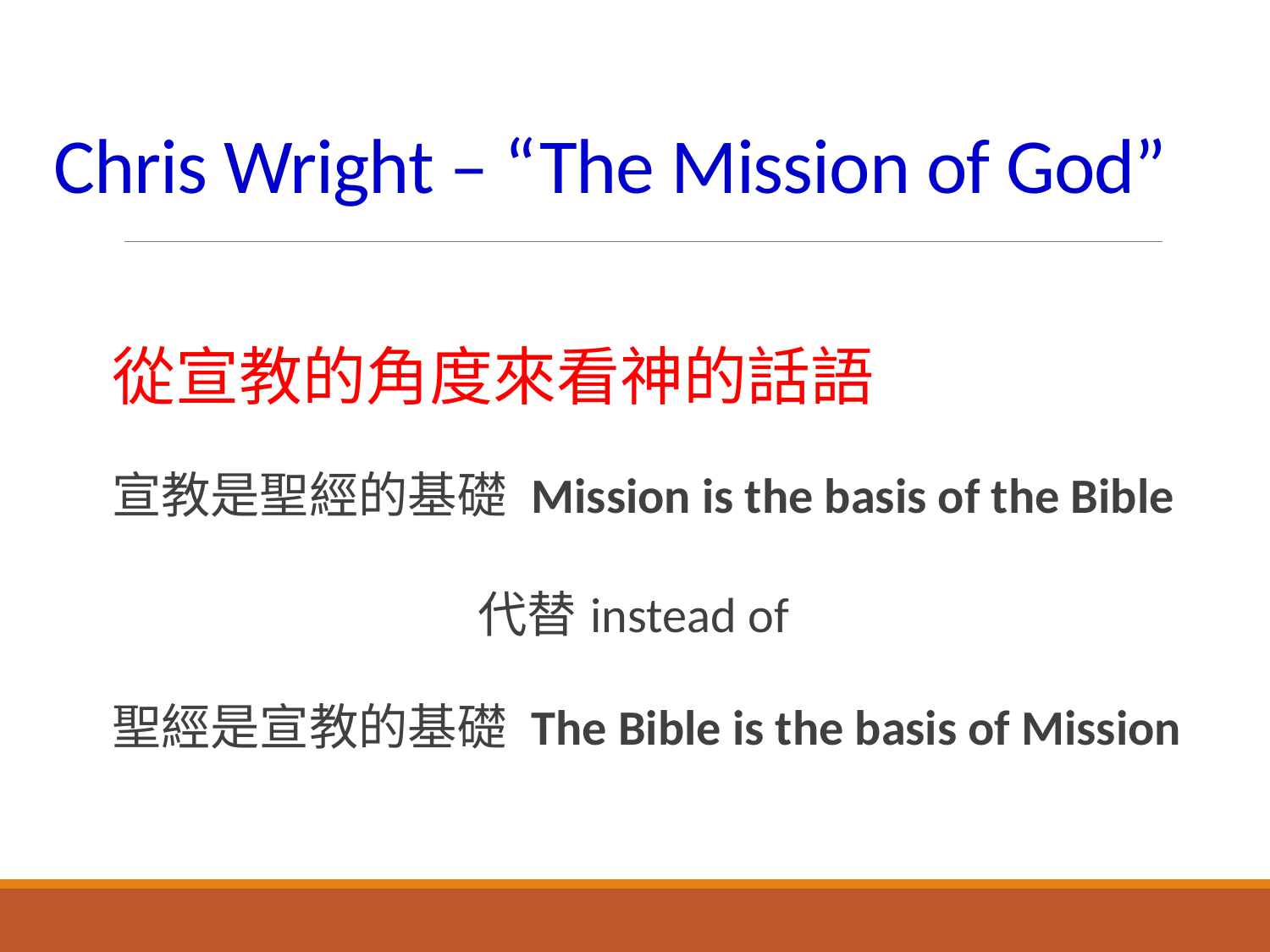

# Chris Wright – “The Mission of God”

從宣教的角度來看神的話語

宣教是聖經的基礎  Mission is the basis of the Bible

                                 代替 instead of
聖經是宣教的基礎  The Bible is the basis of Mission